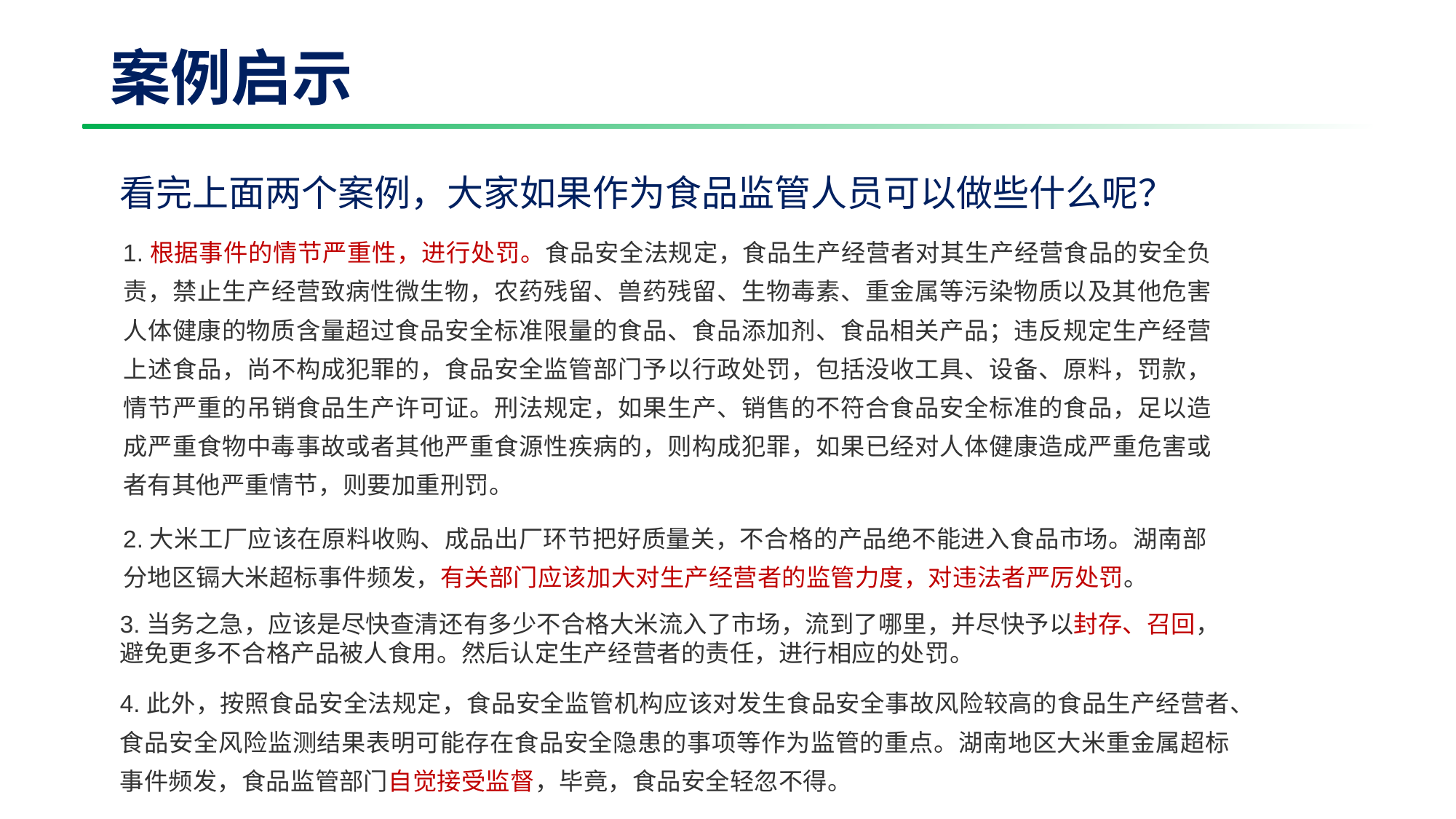

案例启示
看完上面两个案例，大家如果作为食品监管人员可以做些什么呢？
1.根据事件的情节严重性，进行处罚。食品安全法规定，食品生产经营者对其生产经营食品的安全负责，禁止生产经营致病性微生物，农药残留、兽药残留、生物毒素、重金属等污染物质以及其他危害人体健康的物质含量超过食品安全标准限量的食品、食品添加剂、食品相关产品；违反规定生产经营上述食品，尚不构成犯罪的，食品安全监管部门予以行政处罚，包括没收工具、设备、原料，罚款，情节严重的吊销食品生产许可证。刑法规定，如果生产、销售的不符合食品安全标准的食品，足以造成严重食物中毒事故或者其他严重食源性疾病的，则构成犯罪，如果已经对人体健康造成严重危害或者有其他严重情节，则要加重刑罚。
2.大米工厂应该在原料收购、成品出厂环节把好质量关，不合格的产品绝不能进入食品市场。湖南部分地区镉大米超标事件频发，有关部门应该加大对生产经营者的监管力度，对违法者严厉处罚。
3.当务之急，应该是尽快查清还有多少不合格大米流入了市场，流到了哪里，并尽快予以封存、召回，避免更多不合格产品被人食用。然后认定生产经营者的责任，进行相应的处罚。
4.此外，按照食品安全法规定，食品安全监管机构应该对发生食品安全事故风险较高的食品生产经营者、食品安全风险监测结果表明可能存在食品安全隐患的事项等作为监管的重点。湖南地区大米重金属超标事件频发，食品监管部门自觉接受监督，毕竟，食品安全轻忽不得。